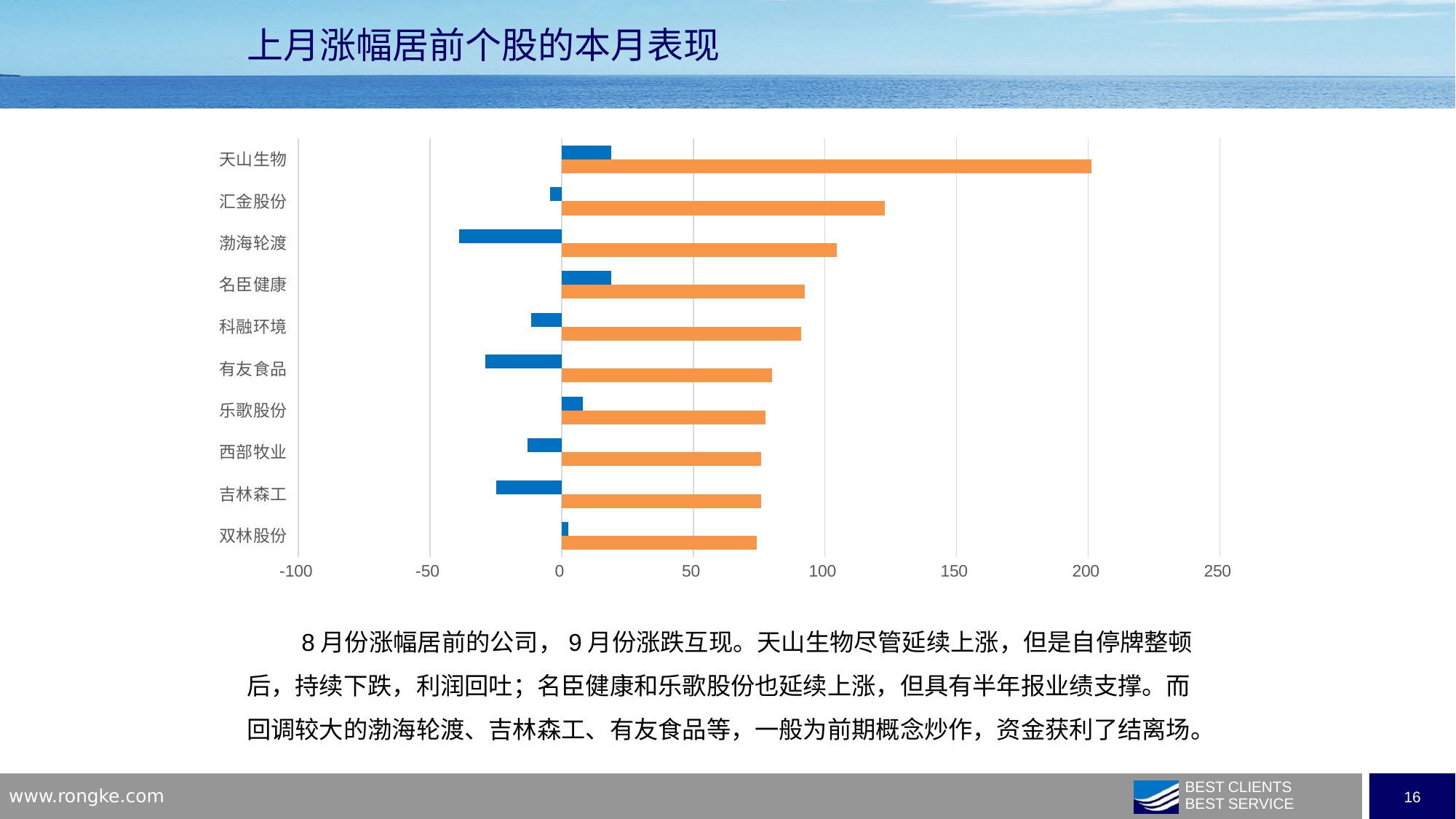

上月涨幅居前个股的本月表现

[unsupported chart]

8月份涨幅居前的公司，9月份涨跌互现。天山生物尽管延续上涨，但是自停牌整顿后，持续下跌，利润回吐；名臣健康和乐歌股份也延续上涨，但具有半年报业绩支撑。而回调较大的渤海轮渡、吉林森工、有友食品等，一般为前期概念炒作，资金获利了结离场。